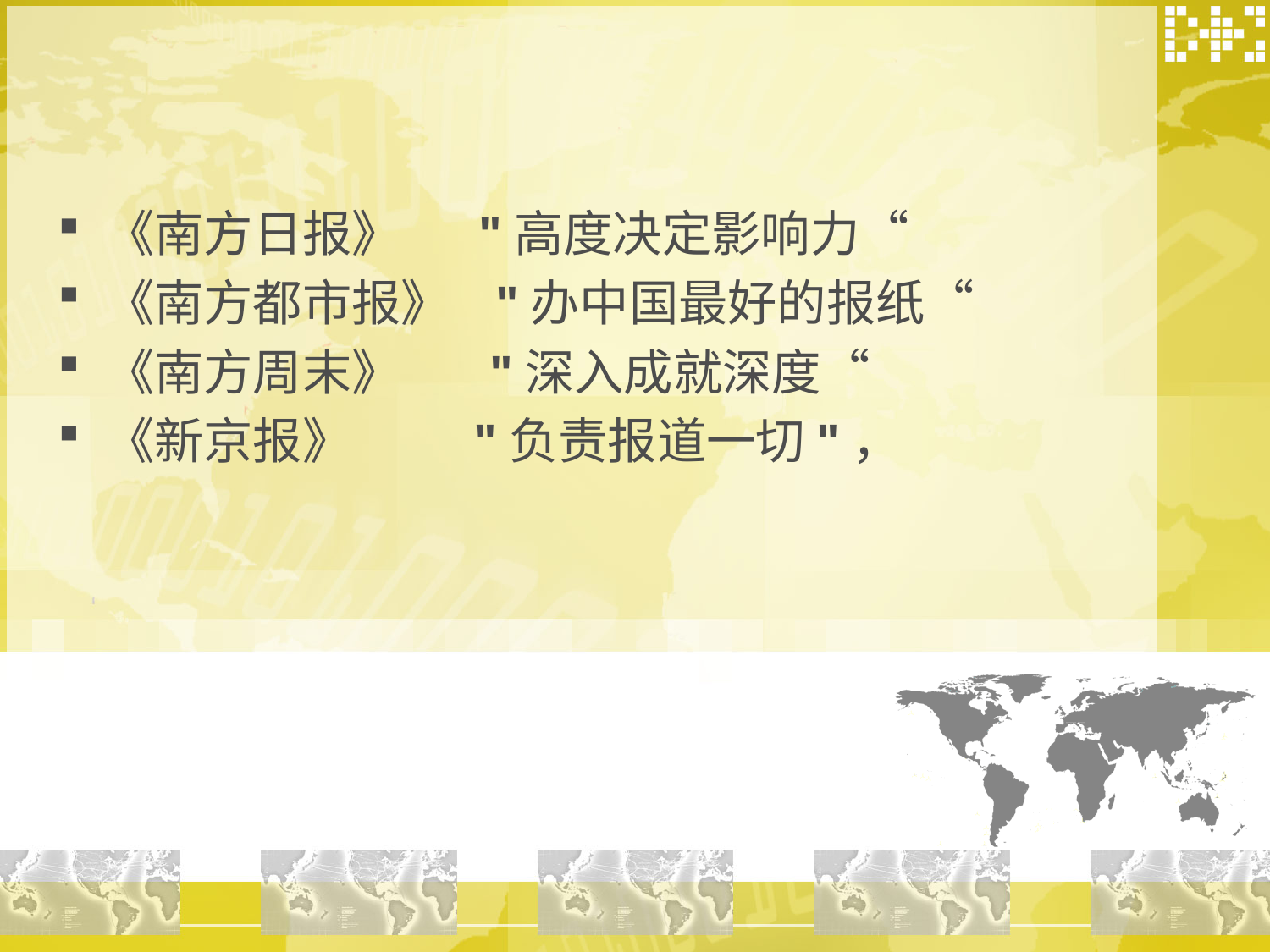

《南方日报》      "高度决定影响力“
《南方都市报》   "办中国最好的报纸“
《南方周末》       "深入成就深度“
《新京报》          "负责报道一切"，